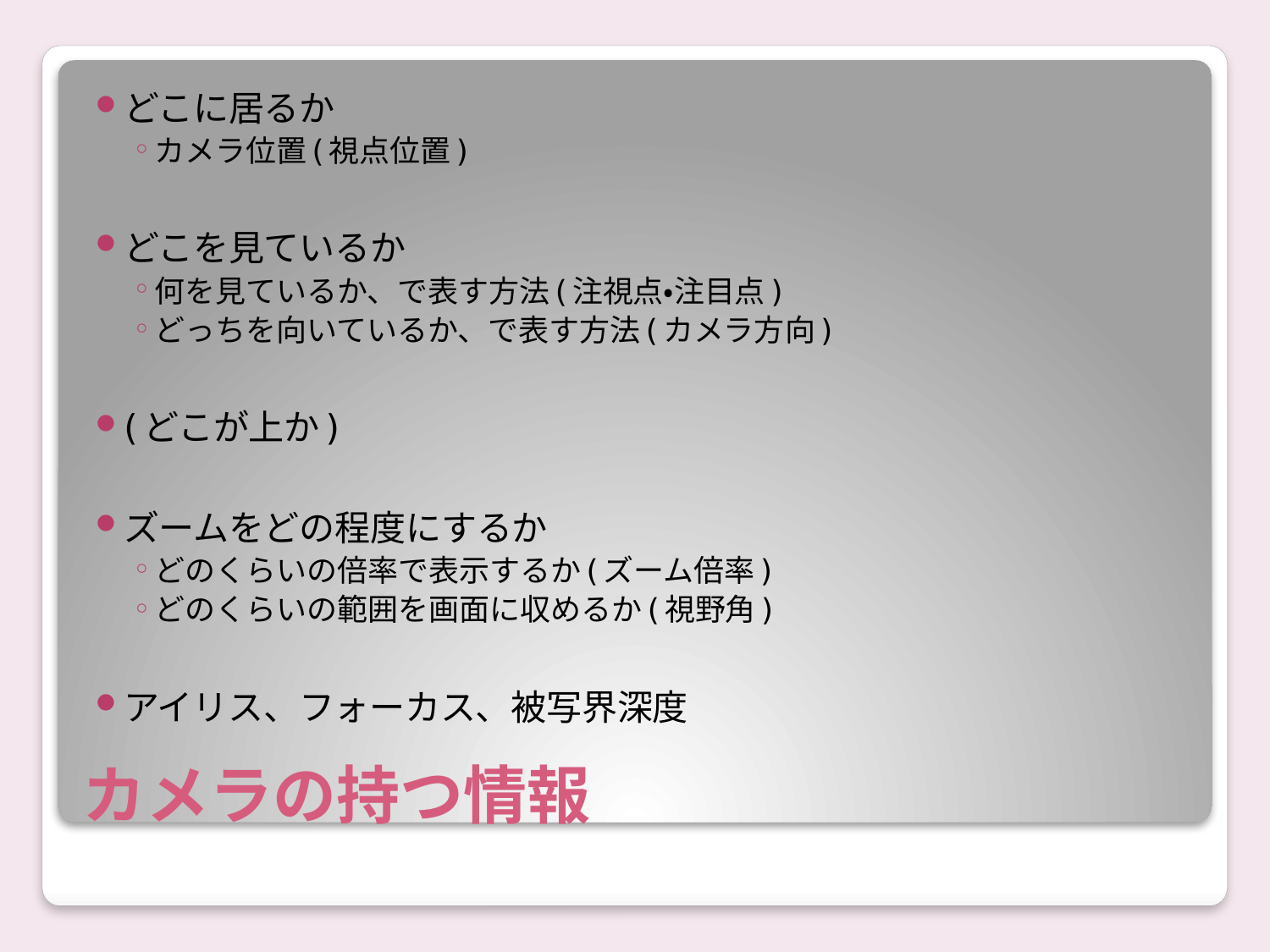

どこに居るか
カメラ位置(視点位置)

どこを見ているか
何を見ているか、で表す方法(注視点・注目点)
どっちを向いているか、で表す方法(カメラ方向)

(どこが上か)

ズームをどの程度にするか
どのくらいの倍率で表示するか(ズーム倍率)
どのくらいの範囲を画面に収めるか(視野角)

アイリス、フォーカス、被写界深度
# カメラの持つ情報